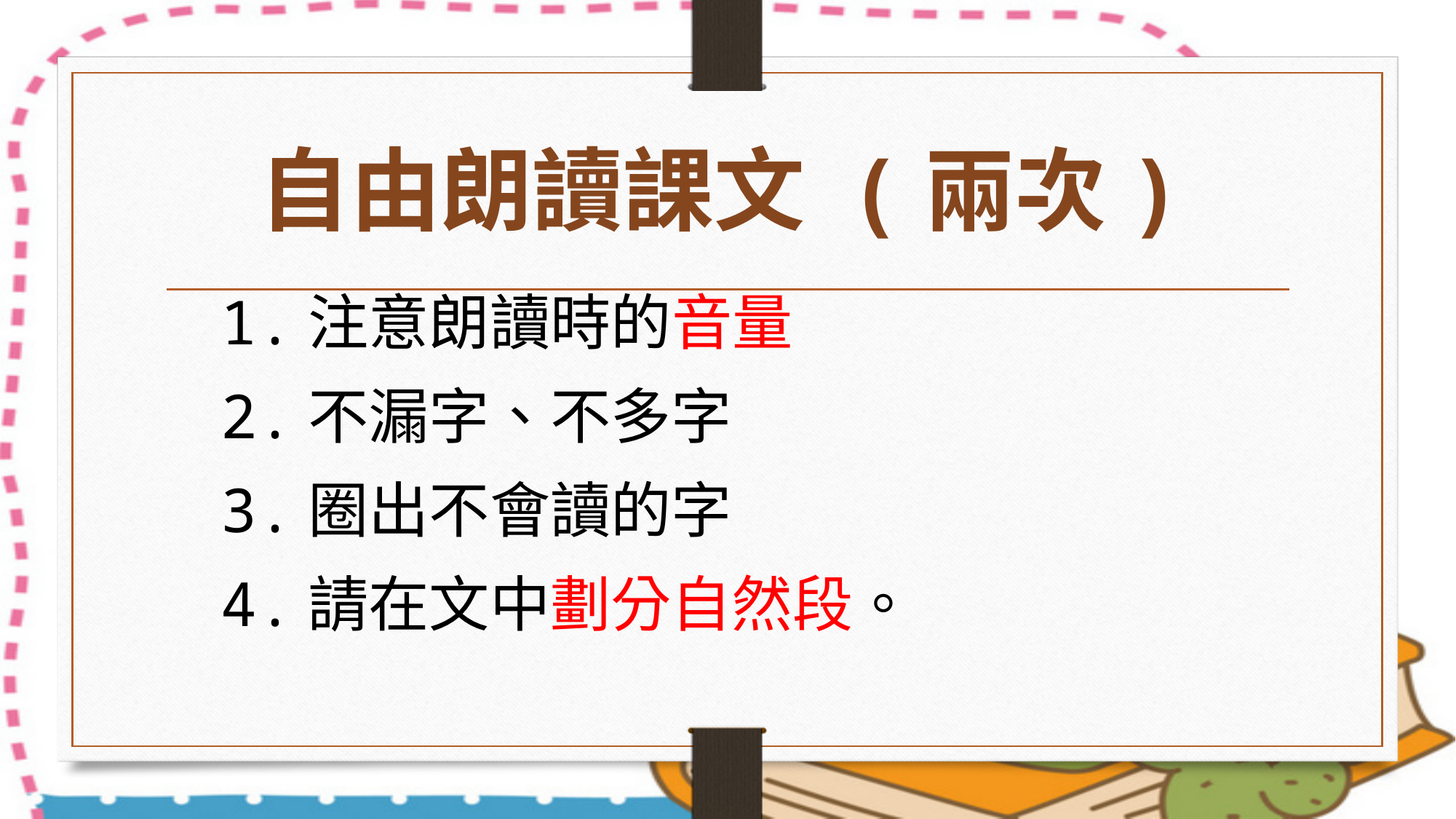

# 自由朗讀課文 (兩次)
1.注意朗讀時的音量
2.不漏字、不多字
3.圈出不會讀的字
4.請在文中劃分自然段。